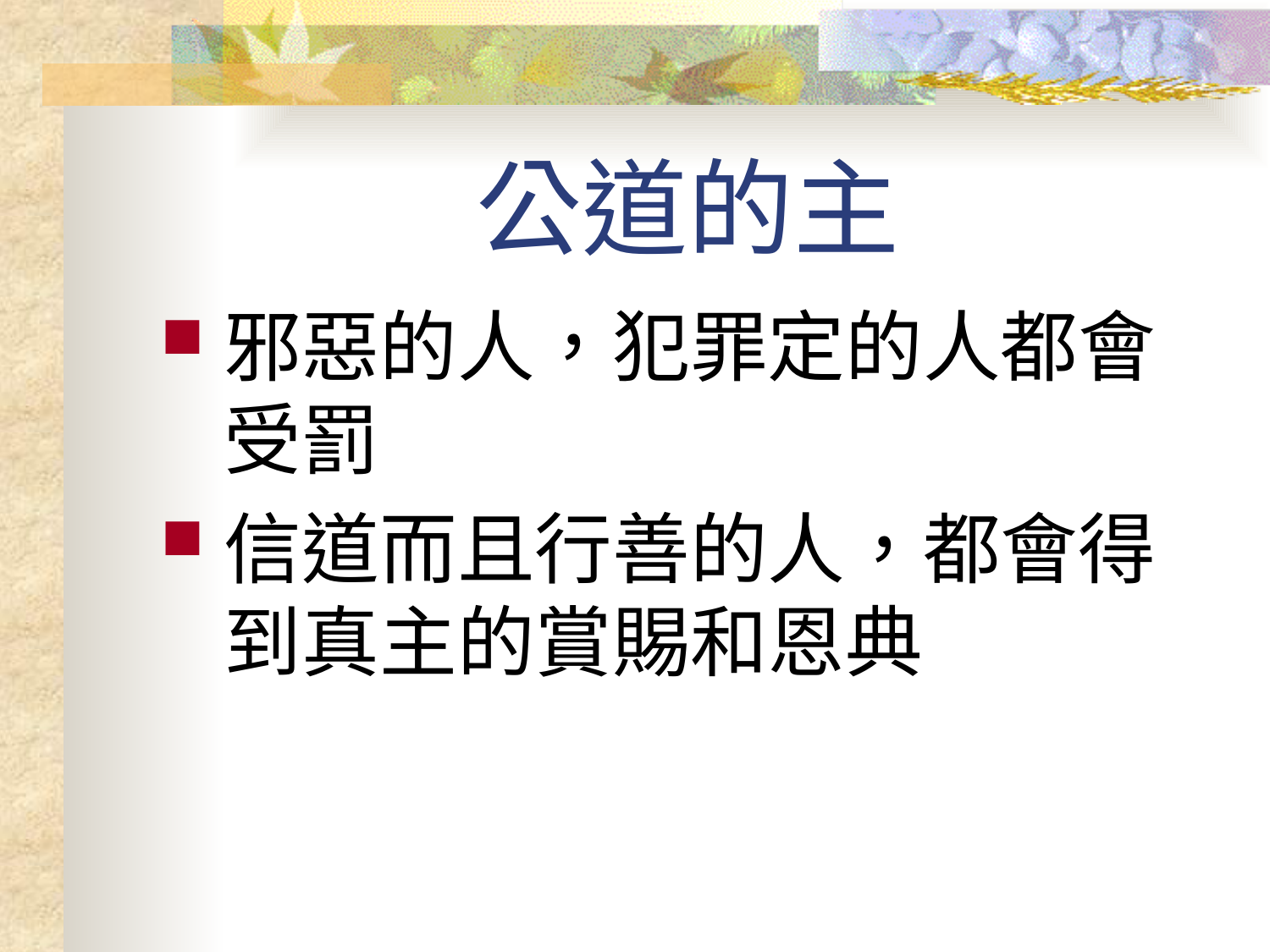

# 公道的主
邪惡的人，犯罪定的人都會受罰
信道而且行善的人，都會得到真主的賞賜和恩典